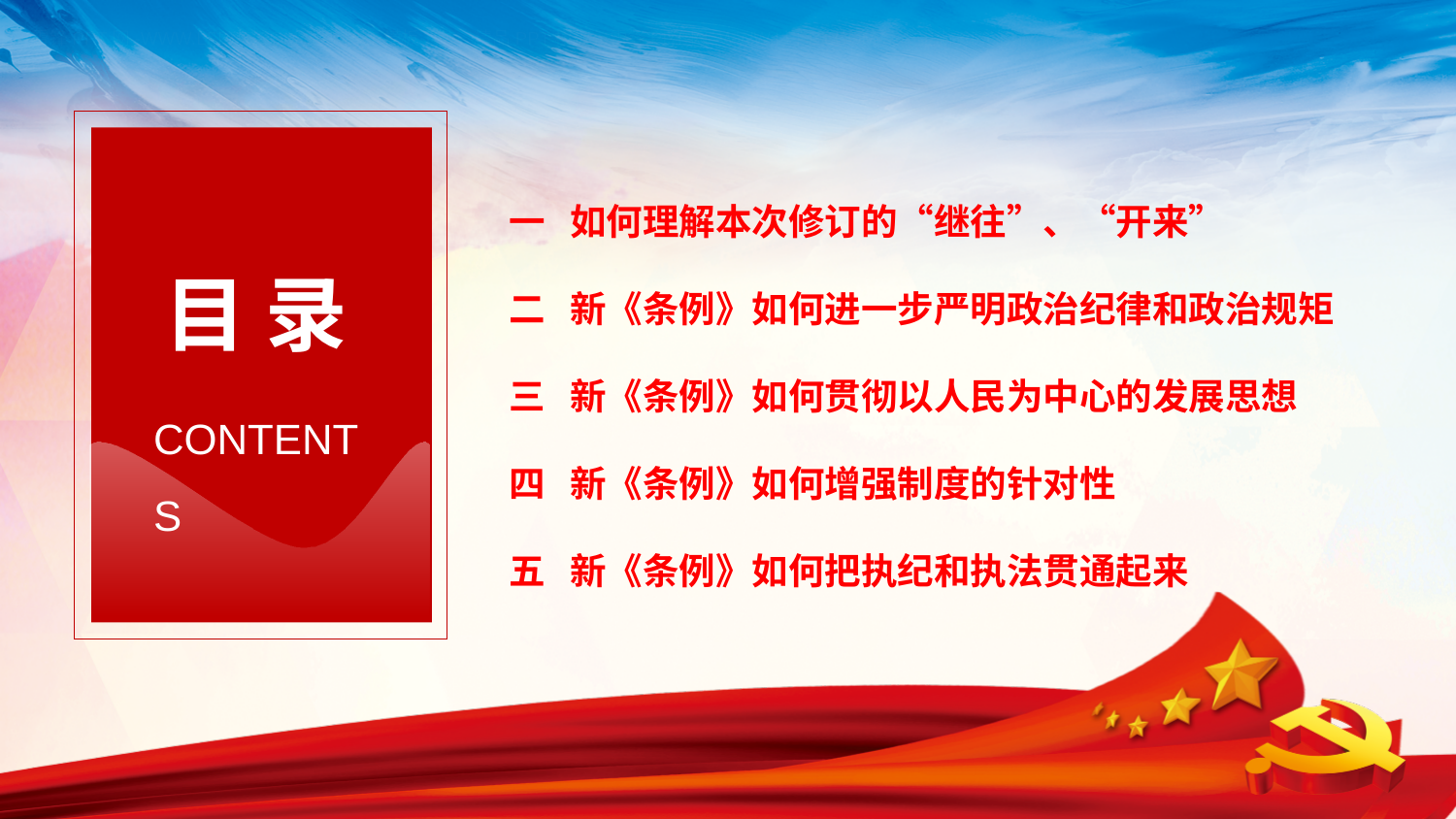

一   如何理解本次修订的“继往”、“开来”
二   新《条例》如何进一步严明政治纪律和政治规矩
三   新《条例》如何贯彻以人民为中心的发展思想
四   新《条例》如何增强制度的针对性
五   新《条例》如何把执纪和执法贯通起来
目 录
CONTENTS